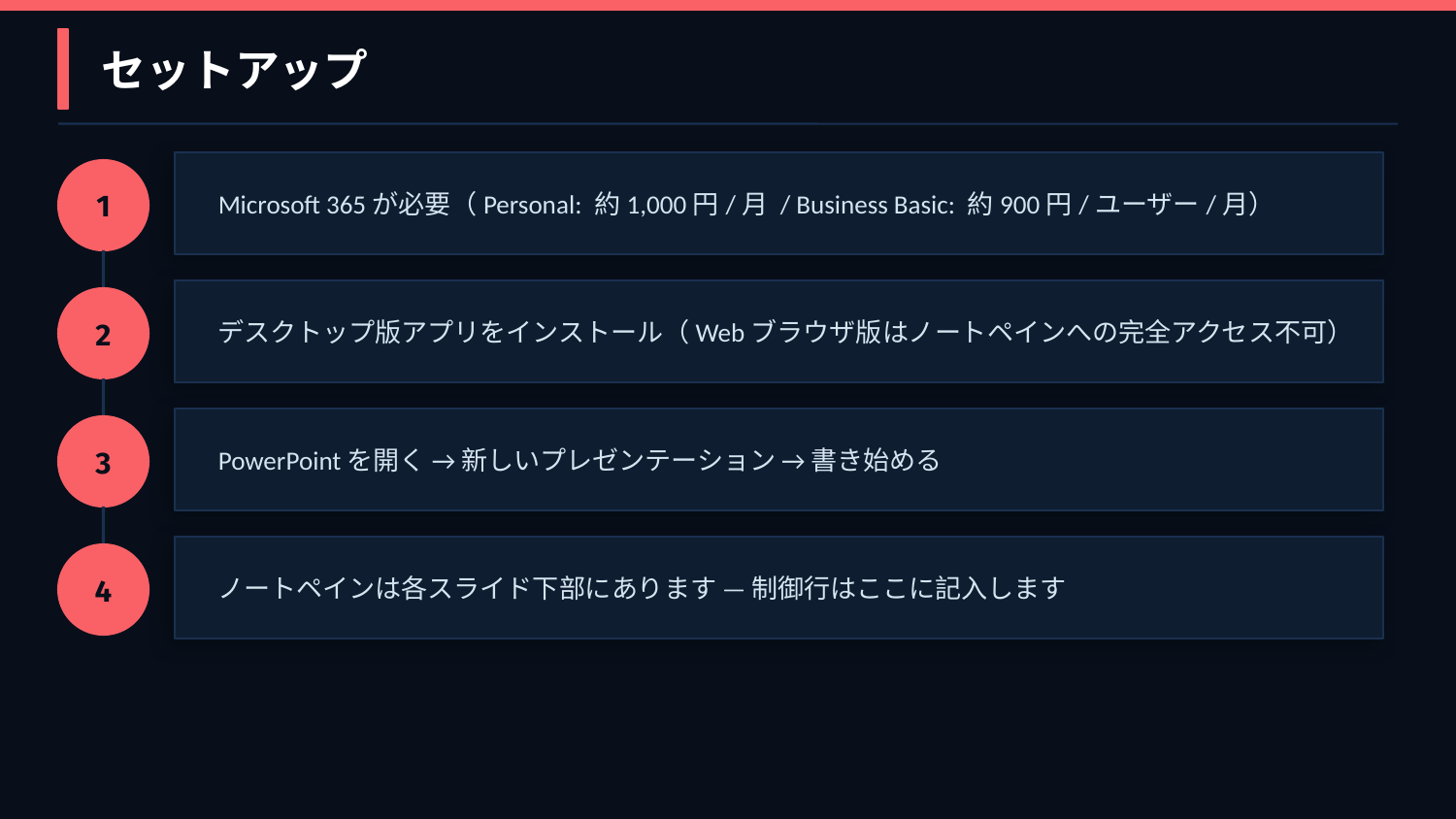

セットアップ

Microsoft 365が必要（Personal: 約1,000円/月 / Business Basic: 約900円/ユーザー/月）

1

デスクトップ版アプリをインストール（Webブラウザ版はノートペインへの完全アクセス不可）

2

PowerPointを開く → 新しいプレゼンテーション → 書き始める

3

ノートペインは各スライド下部にあります — 制御行はここに記入します

4